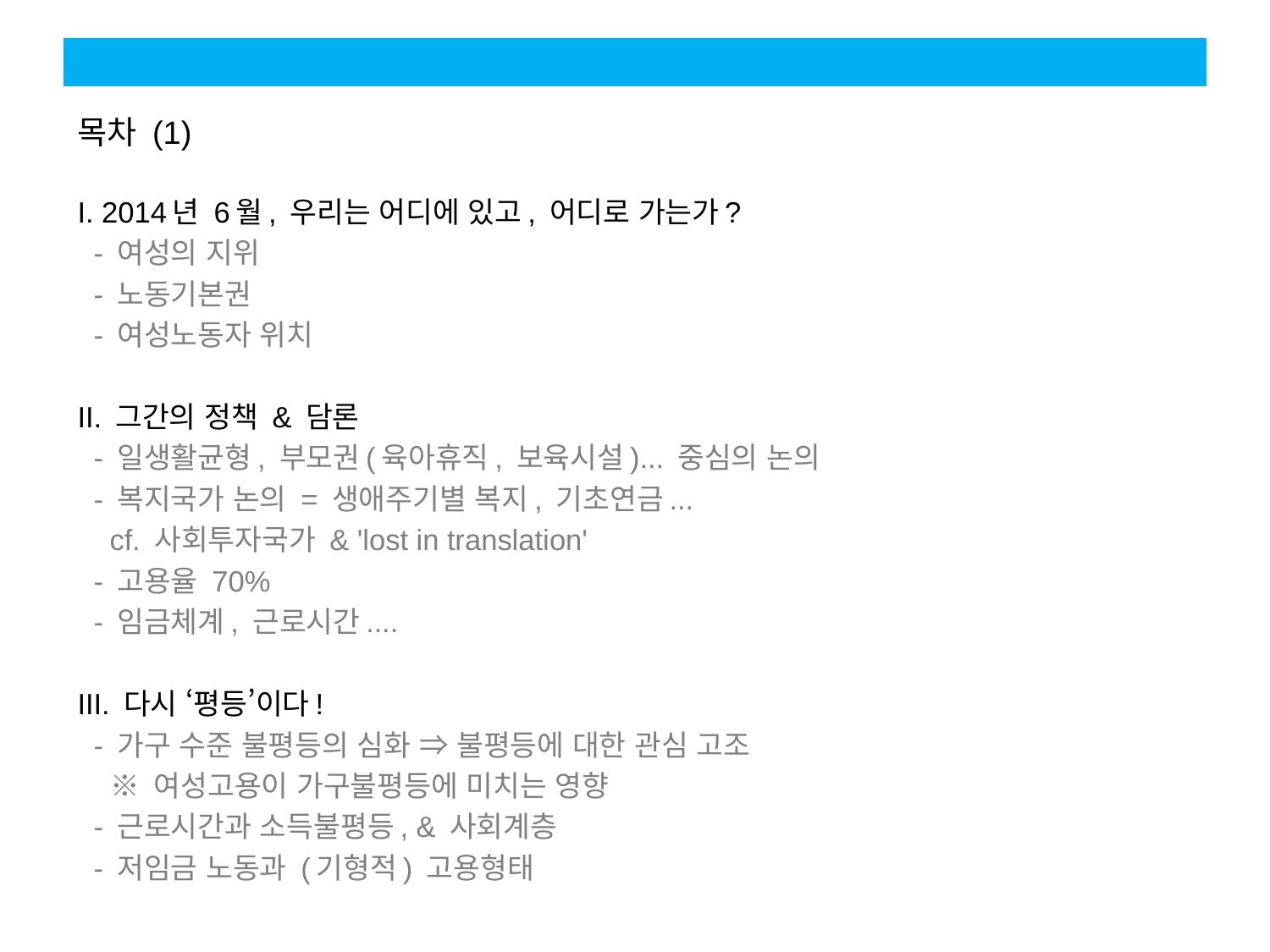

#
목차 (1)

I. 2014년 6월, 우리는 어디에 있고, 어디로 가는가?
  - 여성의 지위
  - 노동기본권
  - 여성노동자 위치

II. 그간의 정책 & 담론
  - 일생활균형, 부모권(육아휴직, 보육시설)... 중심의 논의
  - 복지국가 논의 = 생애주기별 복지, 기초연금...
    cf. 사회투자국가 & 'lost in translation'
  - 고용율 70%
  - 임금체계, 근로시간....

III. 다시 ‘평등’이다!
  - 가구 수준 불평등의 심화 ⇒ 불평등에 대한 관심 고조
    ※ 여성고용이 가구불평등에 미치는 영향
  - 근로시간과 소득불평등, & 사회계층
  - 저임금 노동과 (기형적) 고용형태